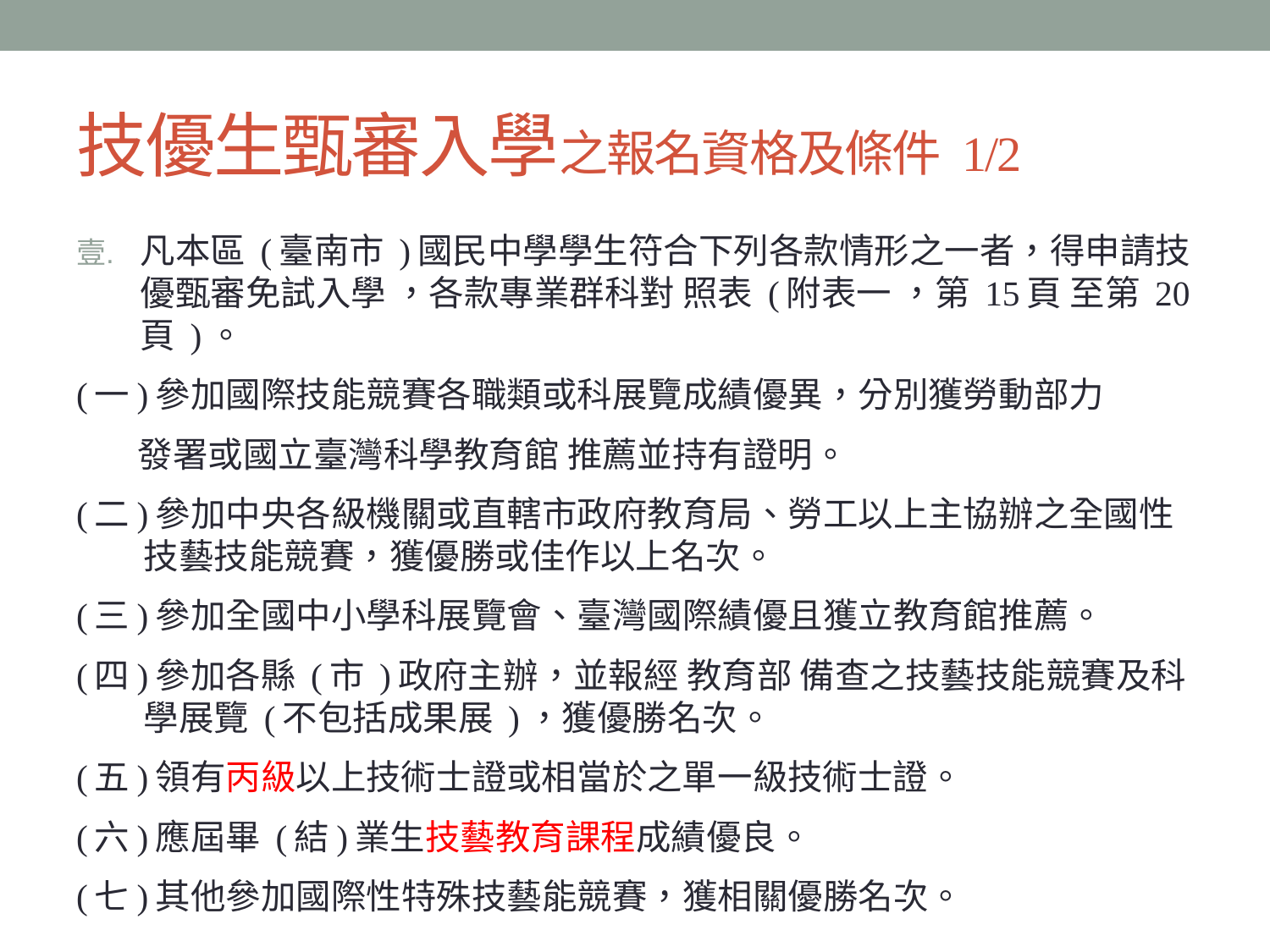

# 技優生甄審入學之報名資格及條件 1/2
凡本區 (臺南市 )國民中學學生符合下列各款情形之一者，得申請技優甄審免試入學 ，各款專業群科對 照表 (附表一 ，第 15頁 至第 20頁 )。
(一)參加國際技能競賽各職類或科展覽成績優異，分別獲勞動部力
       發署或國立臺灣科學教育館 推薦並持有證明。
(二)參加中央各級機關或直轄市政府教育局、勞工以上主協辦之全國性技藝技能競賽，獲優勝或佳作以上名次。
(三)參加全國中小學科展覽會、臺灣國際績優且獲立教育館推薦。
(四)參加各縣 (市 )政府主辦，並報經 教育部 備查之技藝技能競賽及科學展覽 (不包括成果展 )，獲優勝名次。
(五)領有丙級以上技術士證或相當於之單一級技術士證。
(六)應屆畢 (結)業生技藝教育課程成績優良。
(七)其他參加國際性特殊技藝能競賽，獲相關優勝名次。